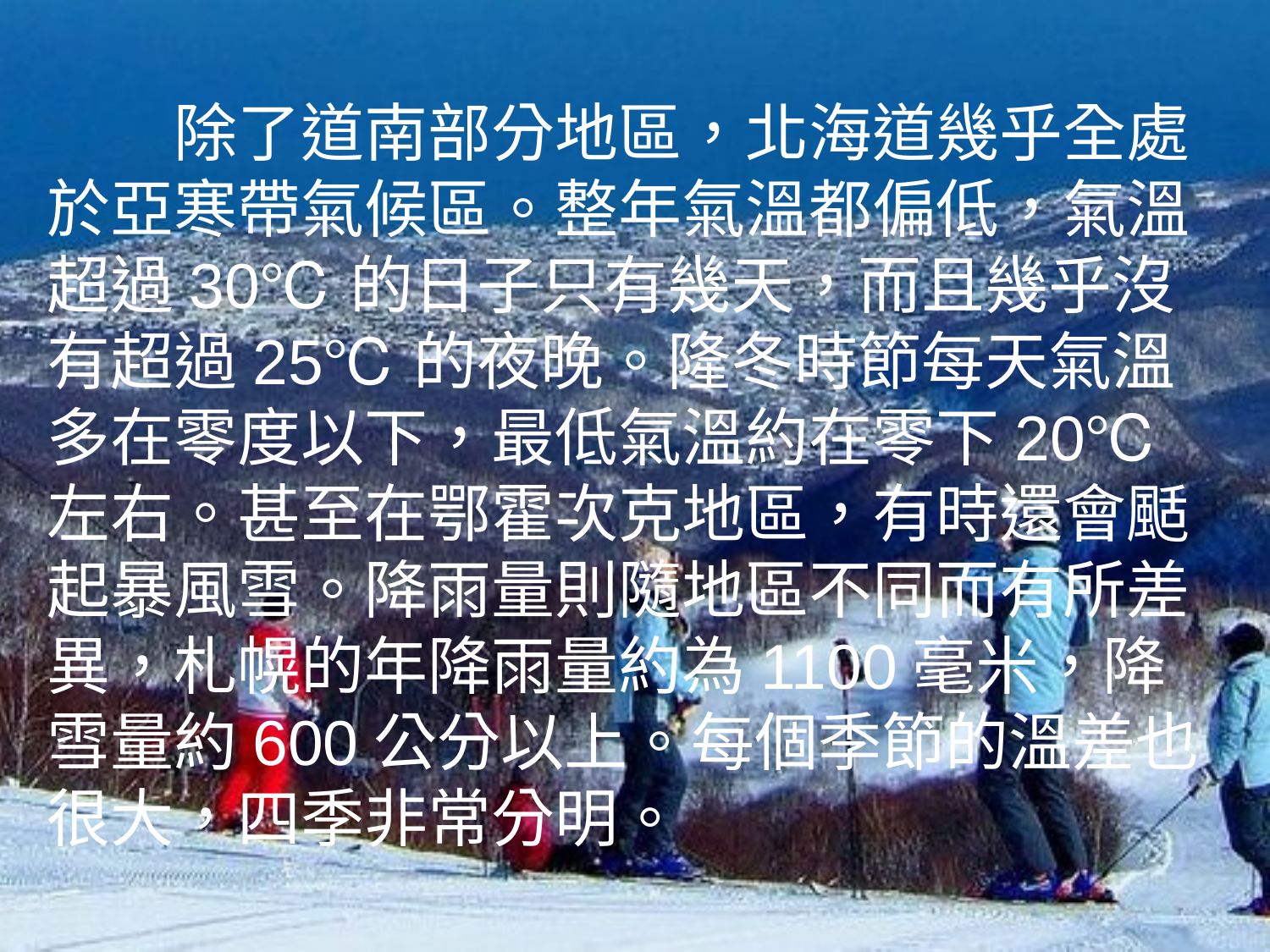

除了道南部分地區，北海道幾乎全處於亞寒帶氣候區。整年氣溫都偏低，氣溫超過30℃的日子只有幾天，而且幾乎沒有超過25℃的夜晚。隆冬時節每天氣溫多在零度以下，最低氣溫約在零下20℃左右。甚至在鄂霍次克地區，有時還會颳起暴風雪。降雨量則隨地區不同而有所差異，札幌的年降雨量約為1100毫米，降雪量約600公分以上。每個季節的溫差也很大，四季非常分明。